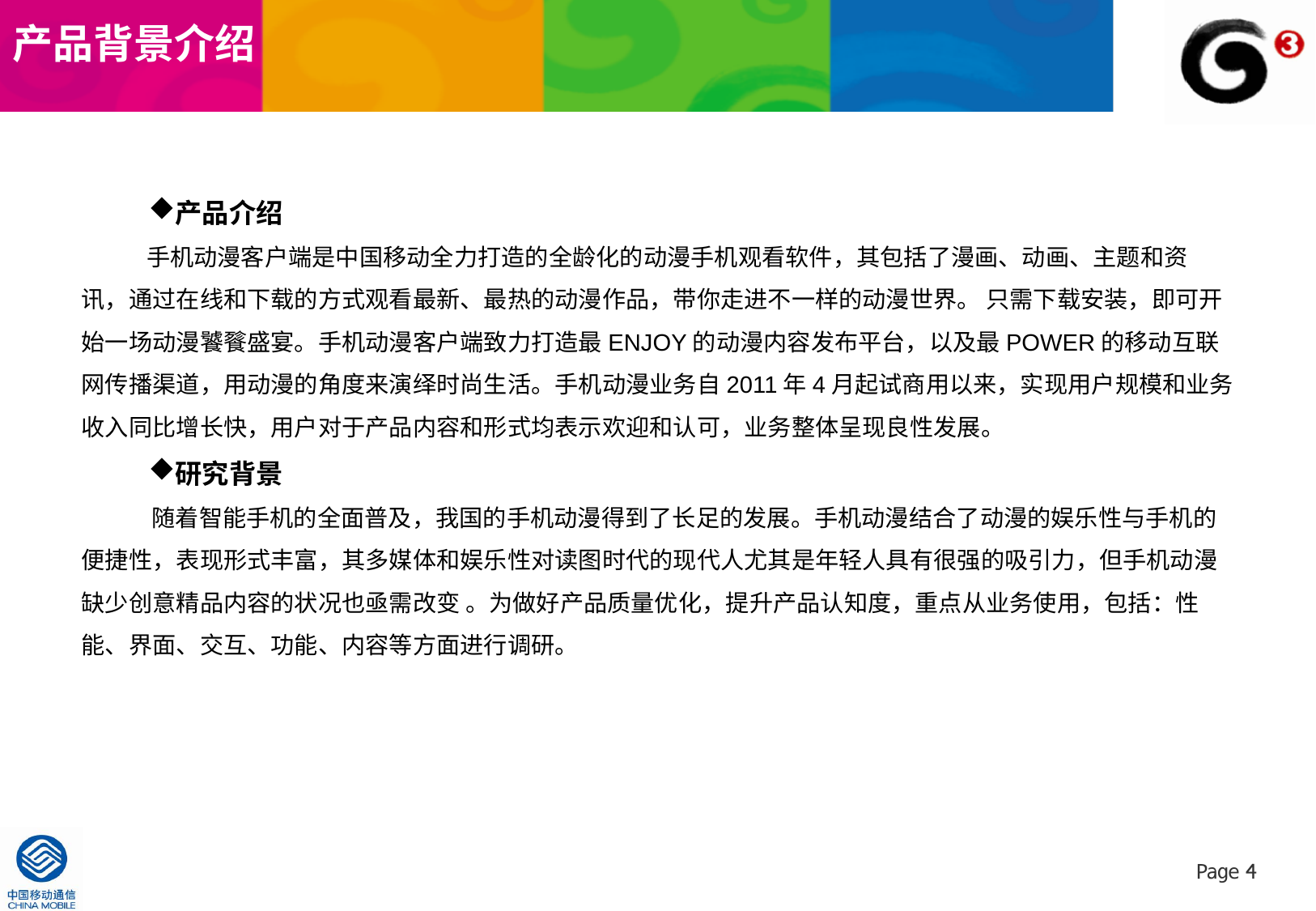

产品背景介绍
产品介绍
    手机动漫客户端是中国移动全力打造的全龄化的动漫手机观看软件，其包括了漫画、动画、主题和资讯，通过在线和下载的方式观看最新、最热的动漫作品，带你走进不一样的动漫世界。 只需下载安装，即可开始一场动漫饕餮盛宴。手机动漫客户端致力打造最ENJOY的动漫内容发布平台，以及最POWER的移动互联网传播渠道，用动漫的角度来演绎时尚生活。手机动漫业务自2011年4月起试商用以来，实现用户规模和业务收入同比增长快，用户对于产品内容和形式均表示欢迎和认可，业务整体呈现良性发展。
研究背景
     随着智能手机的全面普及，我国的手机动漫得到了长足的发展。手机动漫结合了动漫的娱乐性与手机的便捷性，表现形式丰富，其多媒体和娱乐性对读图时代的现代人尤其是年轻人具有很强的吸引力，但手机动漫缺少创意精品内容的状况也亟需改变 。为做好产品质量优化，提升产品认知度，重点从业务使用，包括：性能、界面、交互、功能、内容等方面进行调研。